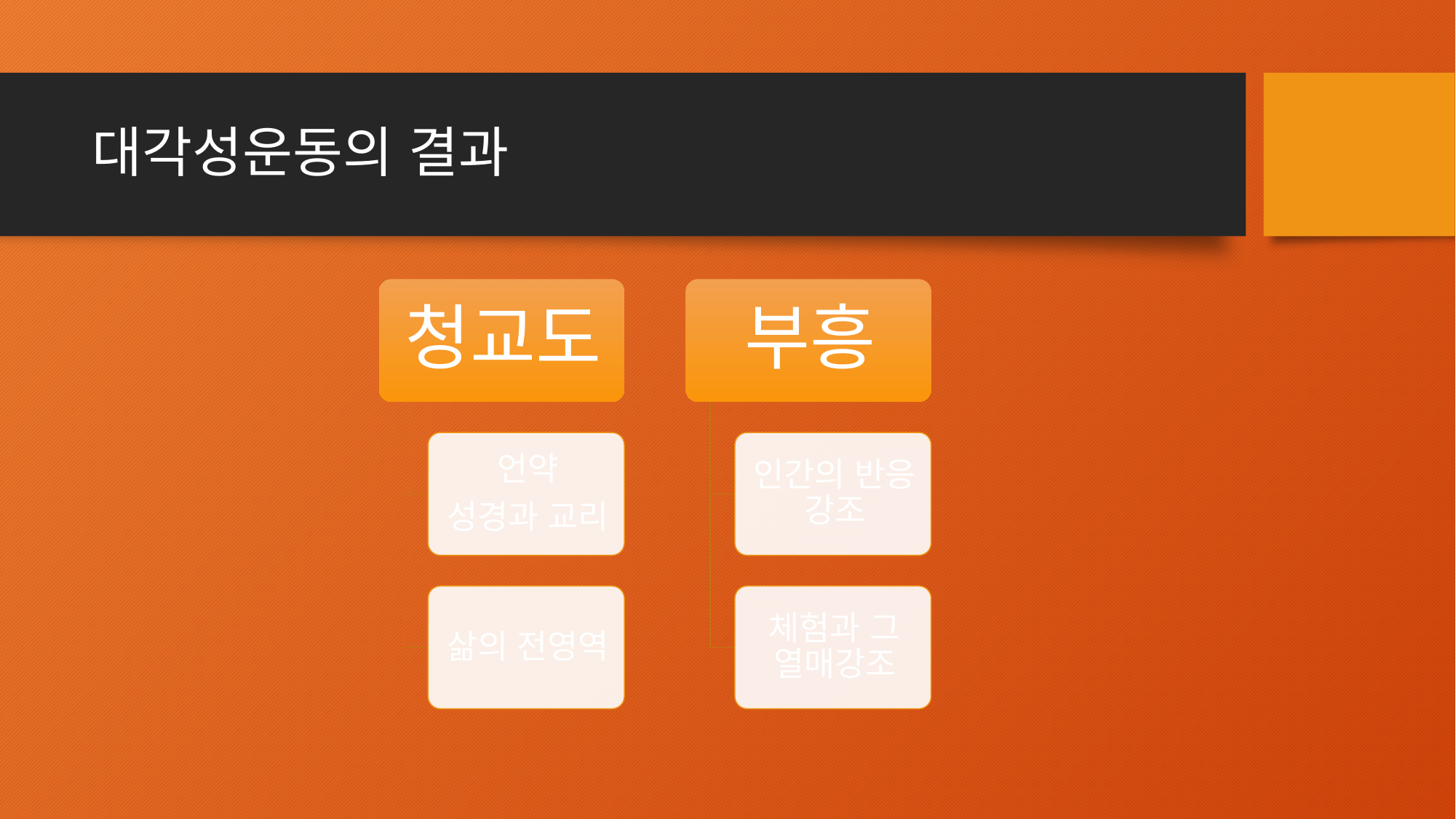

# 대각성운동의 결과
청교도
언약
성경과 교리
삶의 전영역
부흥
인간의 반응 강조
체험과 그 열매강조